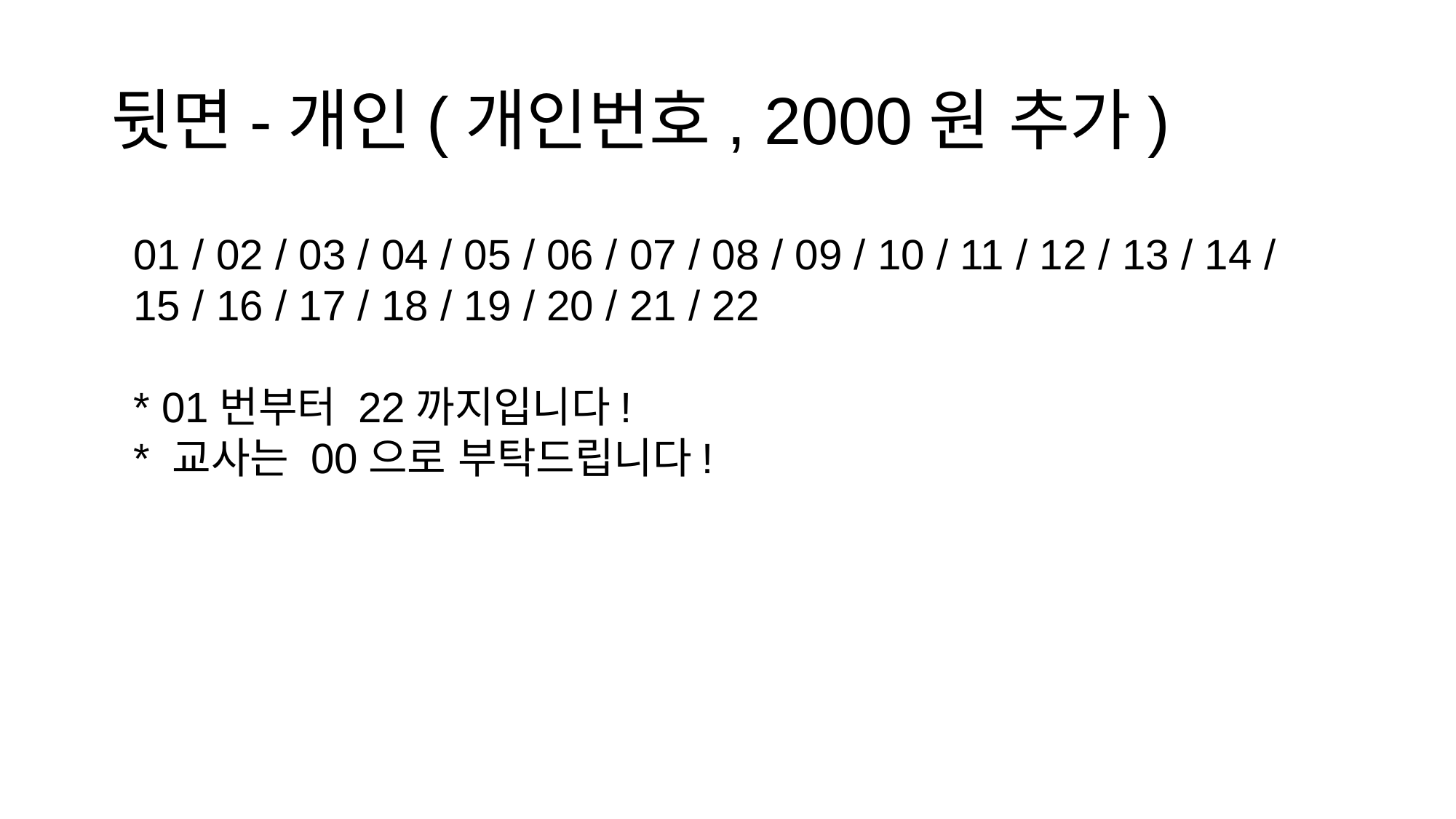

# 뒷면-개인(개인번호, 2000원 추가)
01 / 02 / 03 / 04 / 05 / 06 / 07 / 08 / 09 / 10 / 11 / 12 / 13 / 14 / 15 / 16 / 17 / 18 / 19 / 20 / 21 / 22
* 01번부터 22까지입니다!
* 교사는 00으로 부탁드립니다!